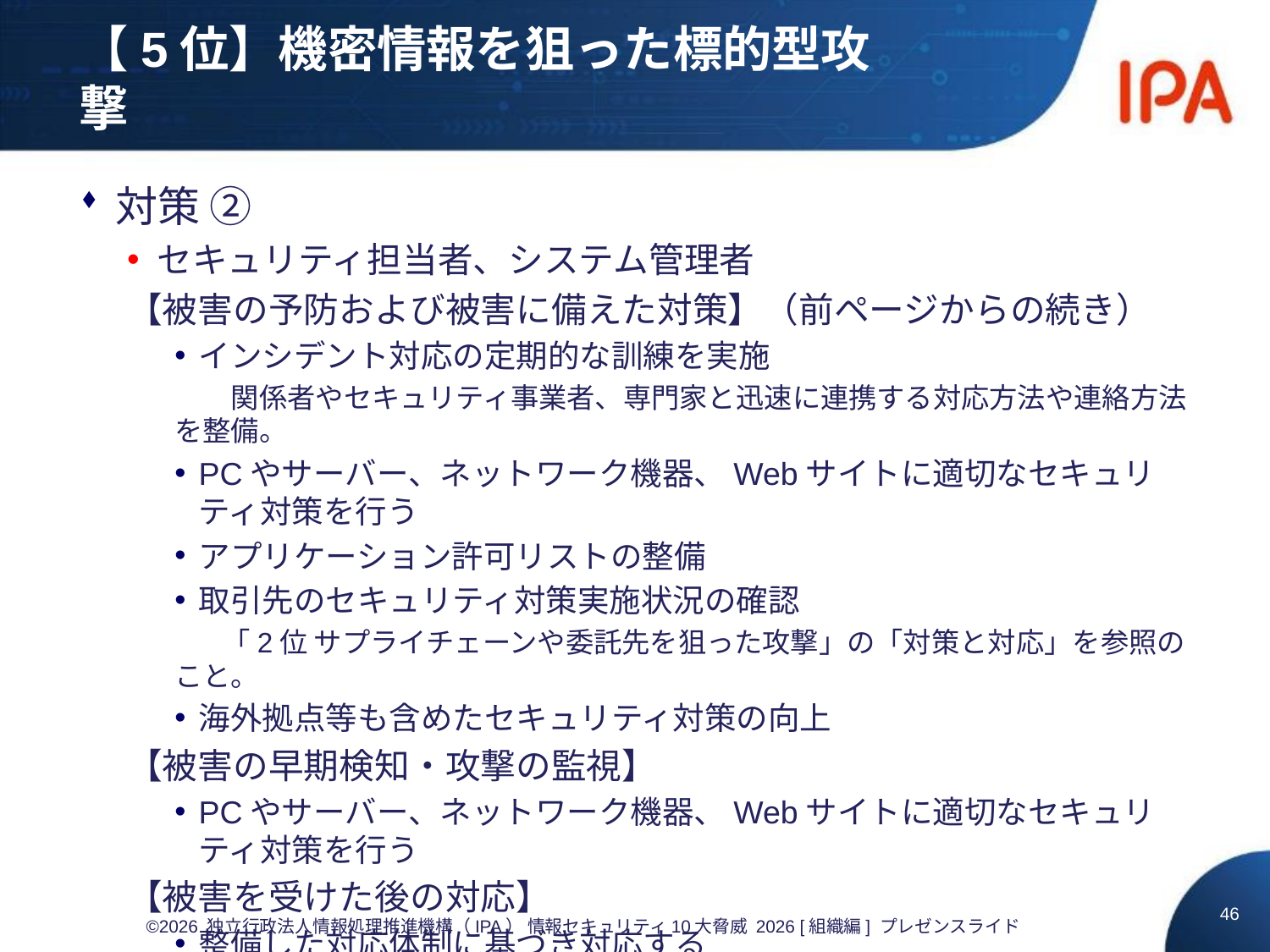

# 【5位】機密情報を狙った標的型攻撃
対策 ②
セキュリティ担当者、システム管理者
【被害の予防および被害に備えた対策】（前ページからの続き）
インシデント対応の定期的な訓練を実施
　　関係者やセキュリティ事業者、専門家と迅速に連携する対応方法や連絡方法を整備。
PCやサーバー、ネットワーク機器、Webサイトに適切なセキュリティ対策を行う
アプリケーション許可リストの整備
取引先のセキュリティ対策実施状況の確認
 　 「2位 サプライチェーンや委託先を狙った攻撃」の「対策と対応」を参照のこと。
海外拠点等も含めたセキュリティ対策の向上
【被害の早期検知・攻撃の監視】
PCやサーバー、ネットワーク機器、Webサイトに適切なセキュリティ対策を行う
【被害を受けた後の対応】
整備した対応体制に基づき対応する

46
©2026 独立行政法人情報処理推進機構（IPA） 情報セキュリティ10大脅威 2026 [組織編] プレゼンスライド